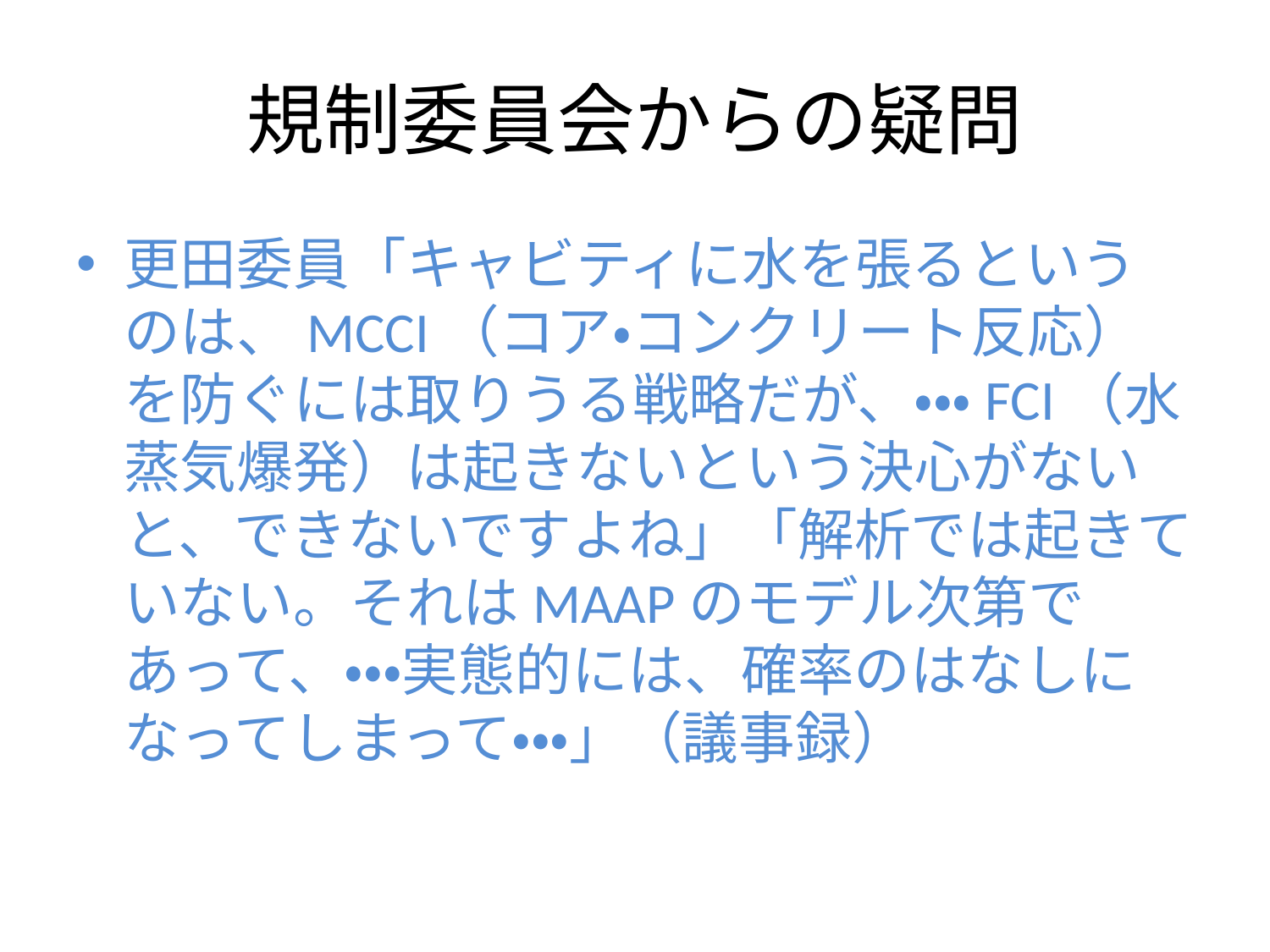

# 規制委員会からの疑問
更田委員「キャビティに水を張るというのは、MCCI（コア・コンクリート反応）を防ぐには取りうる戦略だが、・・・FCI（水蒸気爆発）は起きないという決心がないと、できないですよね」「解析では起きていない。それはMAAPのモデル次第であって、・・・実態的には、確率のはなしになってしまって・・・」（議事録）